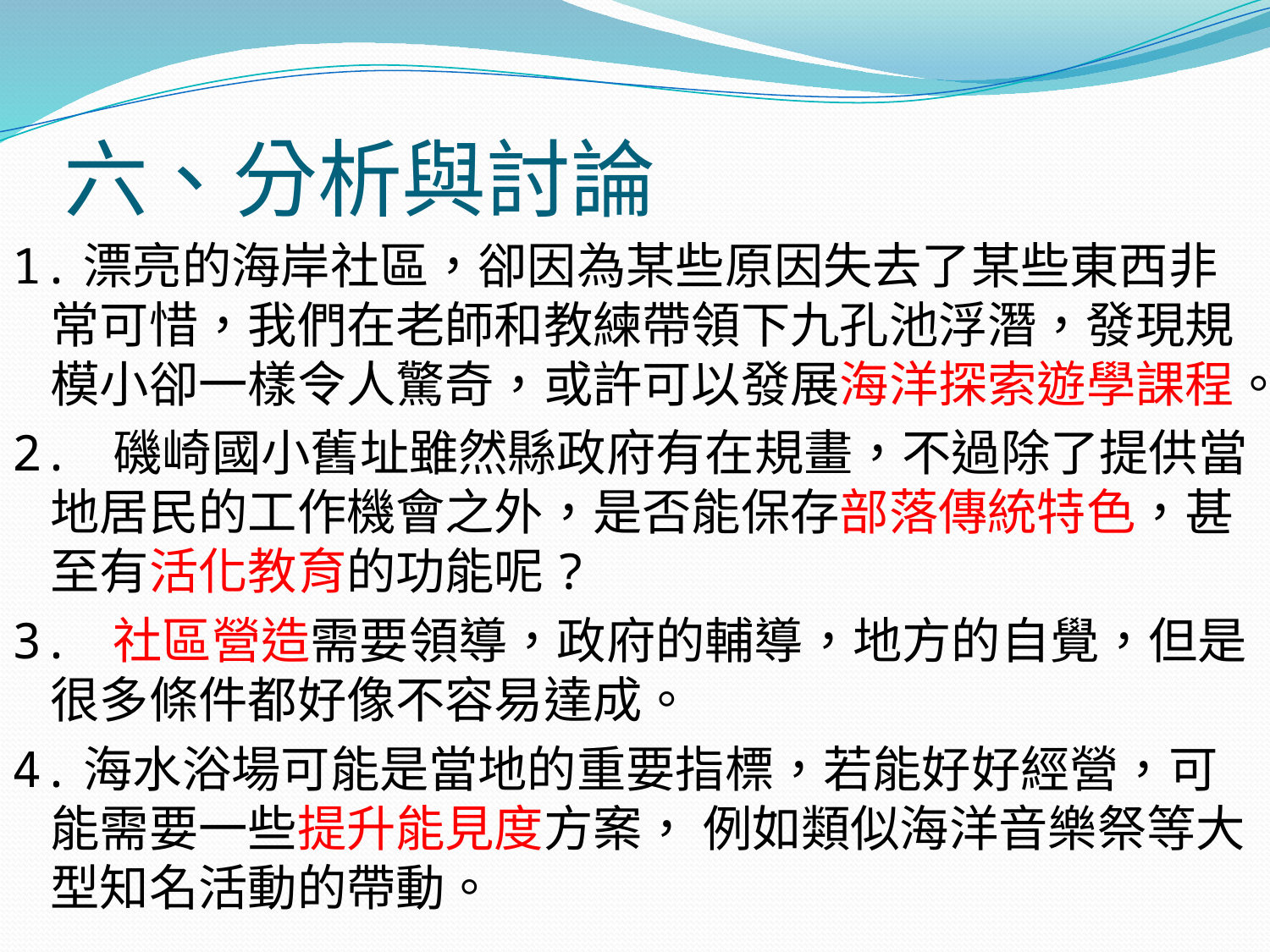

# 六、分析與討論
1.漂亮的海岸社區，卻因為某些原因失去了某些東西非常可惜，我們在老師和教練帶領下九孔池浮潛，發現規模小卻一樣令人驚奇，或許可以發展海洋探索遊學課程。
2. 磯崎國小舊址雖然縣政府有在規畫，不過除了提供當地居民的工作機會之外，是否能保存部落傳統特色，甚至有活化教育的功能呢?
3. 社區營造需要領導，政府的輔導，地方的自覺，但是很多條件都好像不容易達成。
4.海水浴場可能是當地的重要指標，若能好好經營，可能需要一些提升能見度方案， 例如類似海洋音樂祭等大型知名活動的帶動。